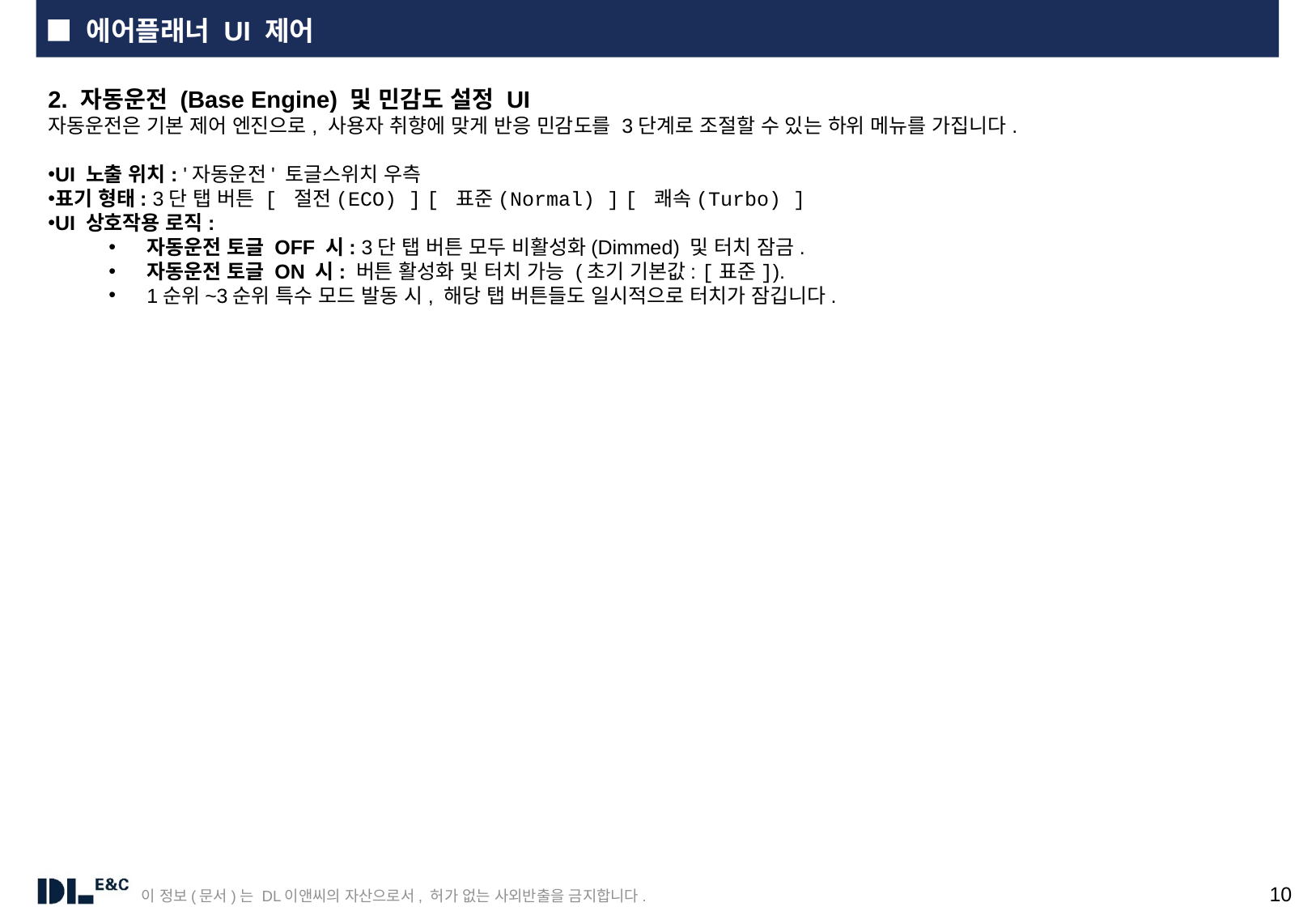

■ 에어플래너 UI 제어
2. 자동운전 (Base Engine) 및 민감도 설정 UI
자동운전은 기본 제어 엔진으로, 사용자 취향에 맞게 반응 민감도를 3단계로 조절할 수 있는 하위 메뉴를 가집니다.

UI 노출 위치: '자동운전' 토글스위치 우측
표기 형태: 3단 탭 버튼 [ 절전(ECO) ] [ 표준(Normal) ] [ 쾌속(Turbo) ]
UI 상호작용 로직:
자동운전 토글 OFF 시: 3단 탭 버튼 모두 비활성화(Dimmed) 및 터치 잠금.
자동운전 토글 ON 시: 버튼 활성화 및 터치 가능 (초기 기본값: [표준]).
1순위~3순위 특수 모드 발동 시, 해당 탭 버튼들도 일시적으로 터치가 잠깁니다.